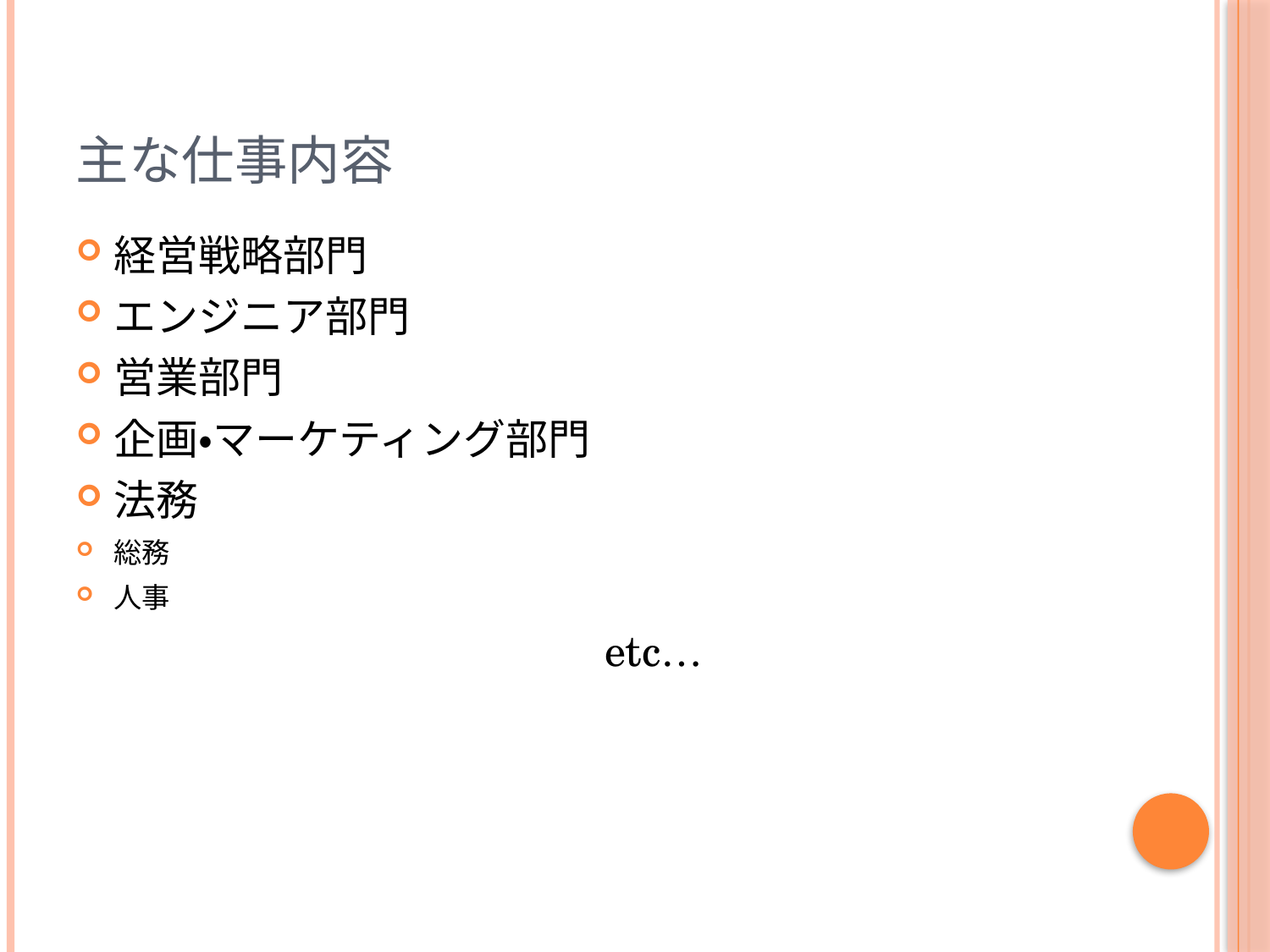

# 主な仕事内容
経営戦略部門
エンジニア部門
営業部門
企画・マーケティング部門
法務
総務
人事
         　　　　　　　　　　etc…